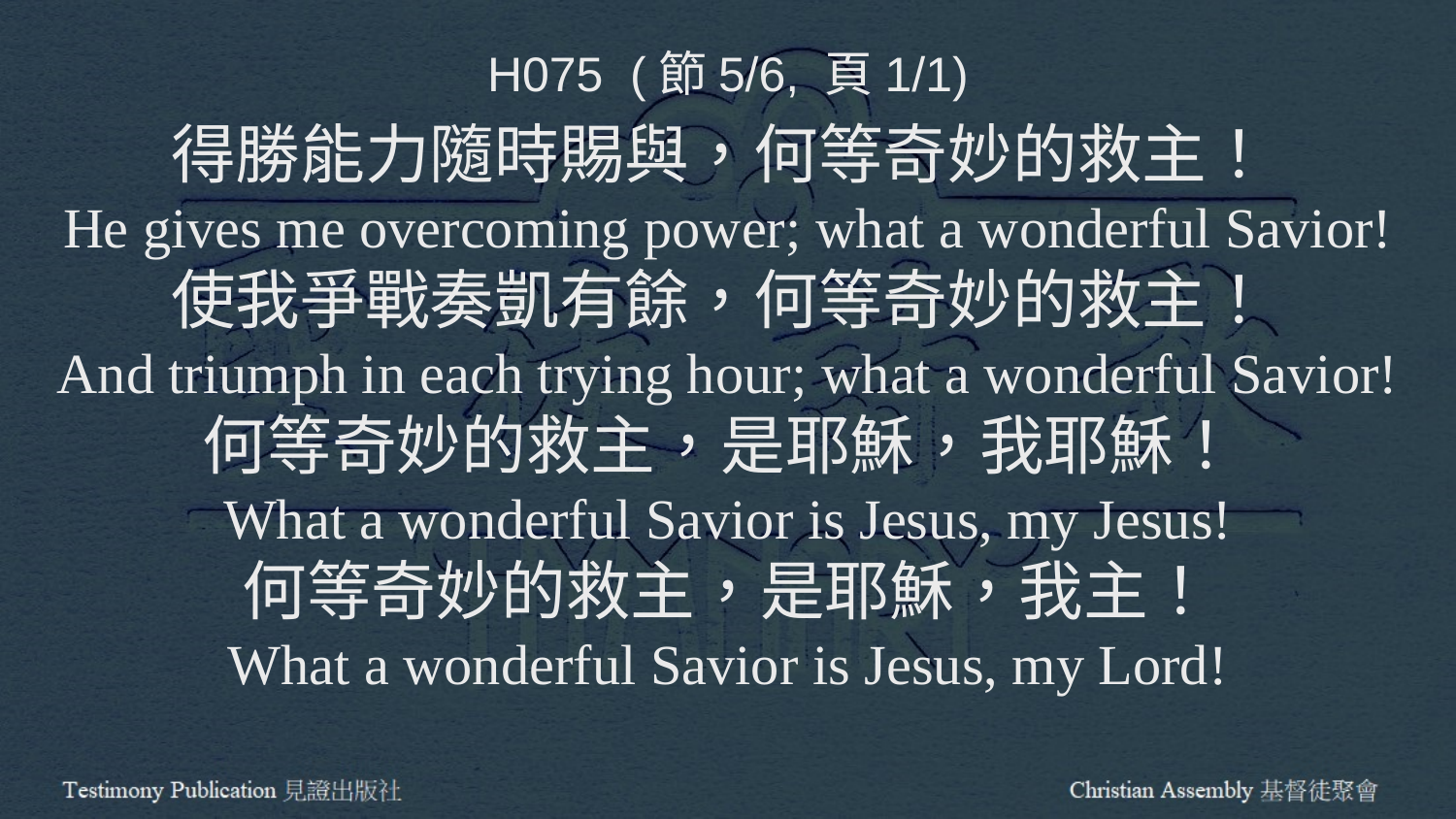

H075  (節5/6, 頁1/1)
得勝能力隨時賜與，何等奇妙的救主！
He gives me overcoming power; what a wonderful Savior!
使我爭戰奏凱有餘，何等奇妙的救主！
And triumph in each trying hour; what a wonderful Savior!
何等奇妙的救主，是耶穌，我耶穌！
What a wonderful Savior is Jesus, my Jesus!
何等奇妙的救主，是耶穌，我主！
What a wonderful Savior is Jesus, my Lord!